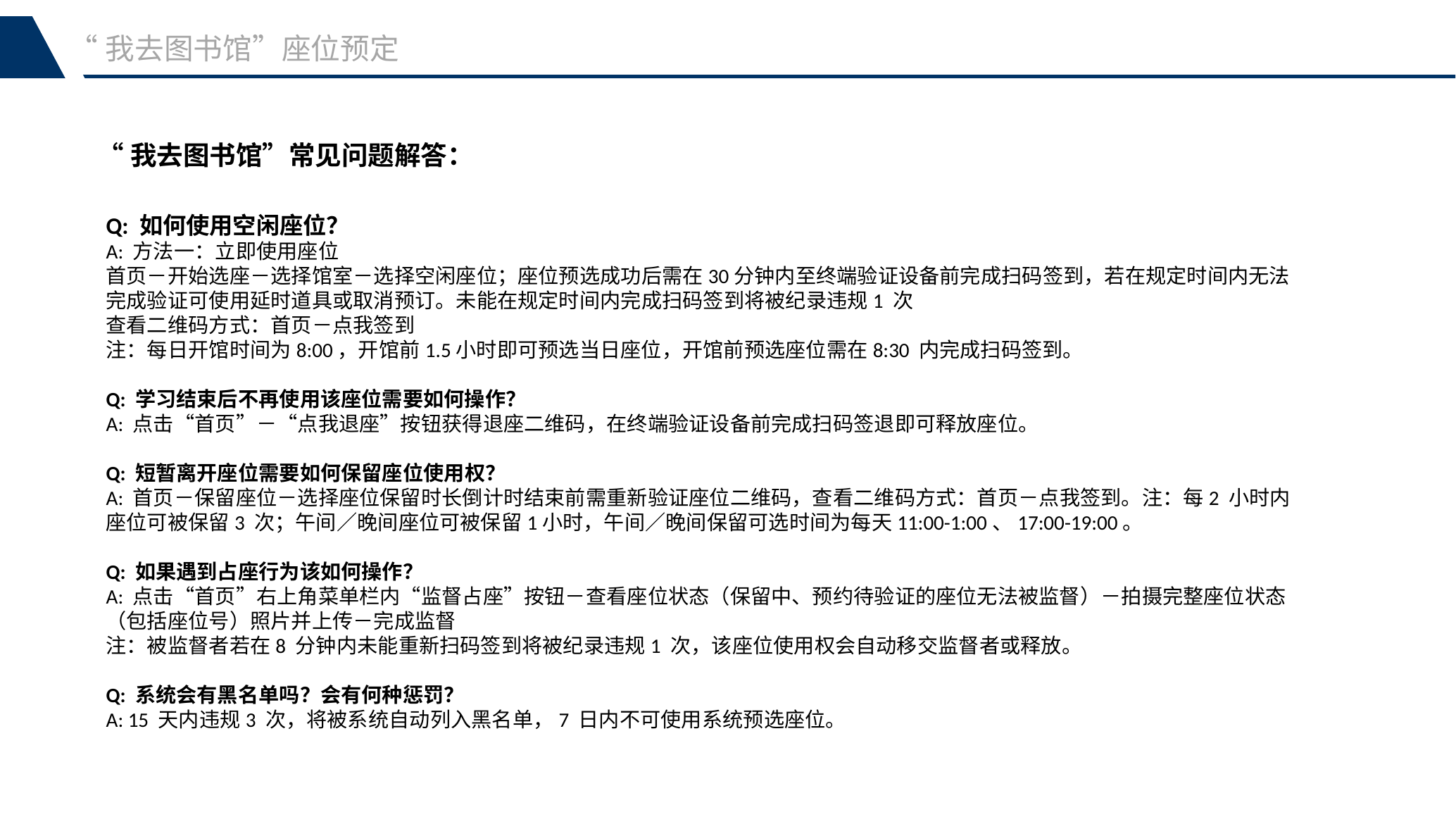

“我去图书馆”座位预定

“我去图书馆”常见问题解答：
Q: 如何使用空闲座位？
A: 方法一：立即使用座位
首页－开始选座－选择馆室－选择空闲座位；座位预选成功后需在30分钟内至终端验证设备前完成扫码签到，若在规定时间内无法完成验证可使用延时道具或取消预订。未能在规定时间内完成扫码签到将被纪录违规1 次
查看二维码方式：首页－点我签到
注：每日开馆时间为8:00，开馆前1.5小时即可预选当日座位，开馆前预选座位需在8:30 内完成扫码签到。

Q: 学习结束后不再使用该座位需要如何操作？
A: 点击“首页”－“点我退座”按钮获得退座二维码，在终端验证设备前完成扫码签退即可释放座位。

Q: 短暂离开座位需要如何保留座位使用权？
A: 首页－保留座位－选择座位保留时长倒计时结束前需重新验证座位二维码，查看二维码方式：首页－点我签到。注：每2 小时内座位可被保留3 次；午间／晚间座位可被保留1小时，午间／晚间保留可选时间为每天11:00-1:00、17:00-19:00。

Q: 如果遇到占座行为该如何操作？
A: 点击“首页”右上角菜单栏内“监督占座”按钮－查看座位状态（保留中、预约待验证的座位无法被监督）－拍摄完整座位状态（包括座位号）照片并上传－完成监督
注：被监督者若在8 分钟内未能重新扫码签到将被纪录违规1 次，该座位使用权会自动移交监督者或释放。

Q: 系统会有黑名单吗？会有何种惩罚？
A: 15 天内违规3 次，将被系统自动列入黑名单，7 日内不可使用系统预选座位。